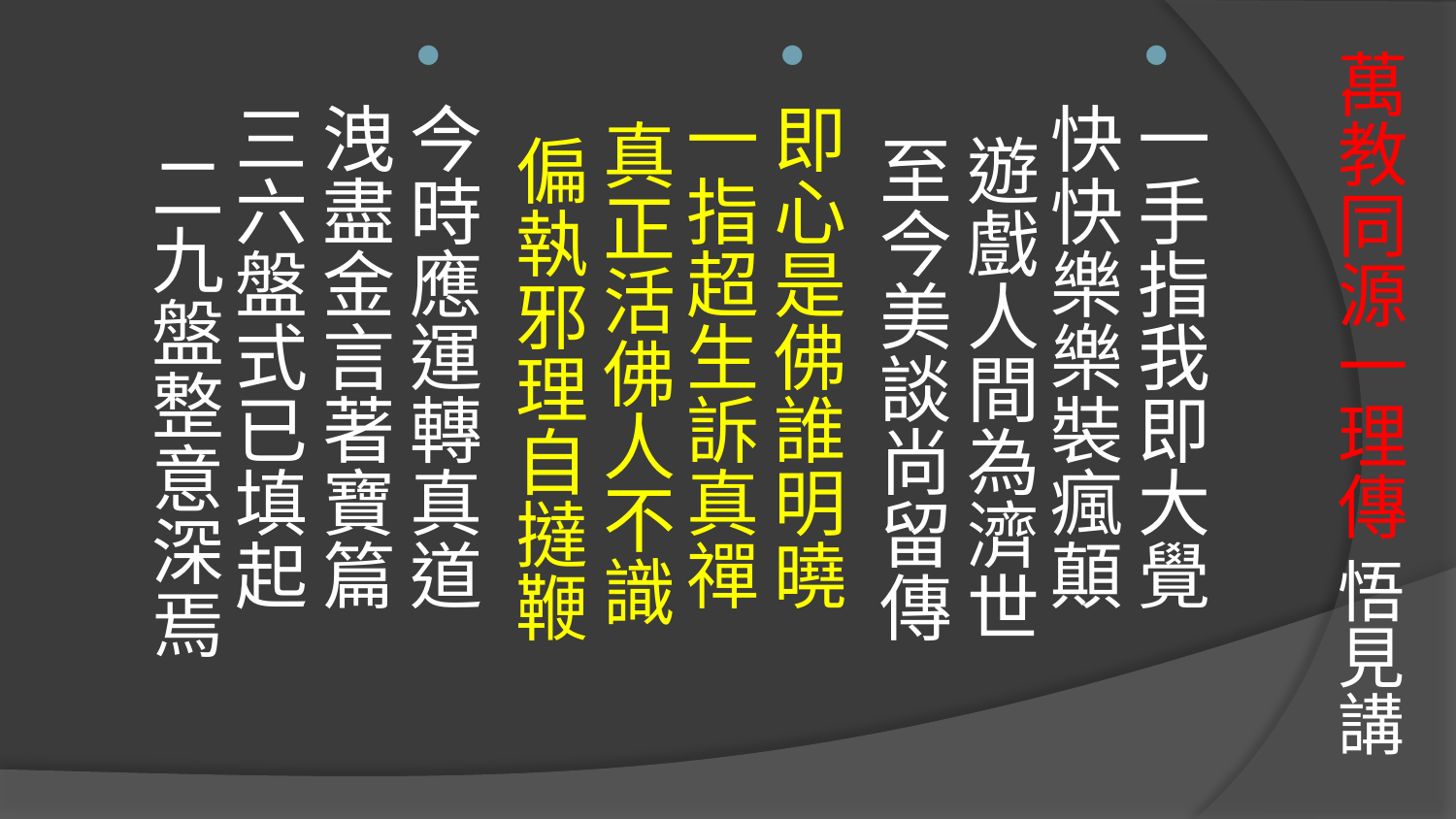

# 萬教同源一理傳 悟見講
一手指我即大覺          快快樂樂裝瘋顛             遊戲人間為濟世           至今美談尚留傳
即心是佛誰明曉           一指超生訴真禪            真正活佛人不識            偏執邪理自撻鞭
今時應運轉真道          洩盡金言著寶篇         三六盤式已填起              二九盤整意深焉